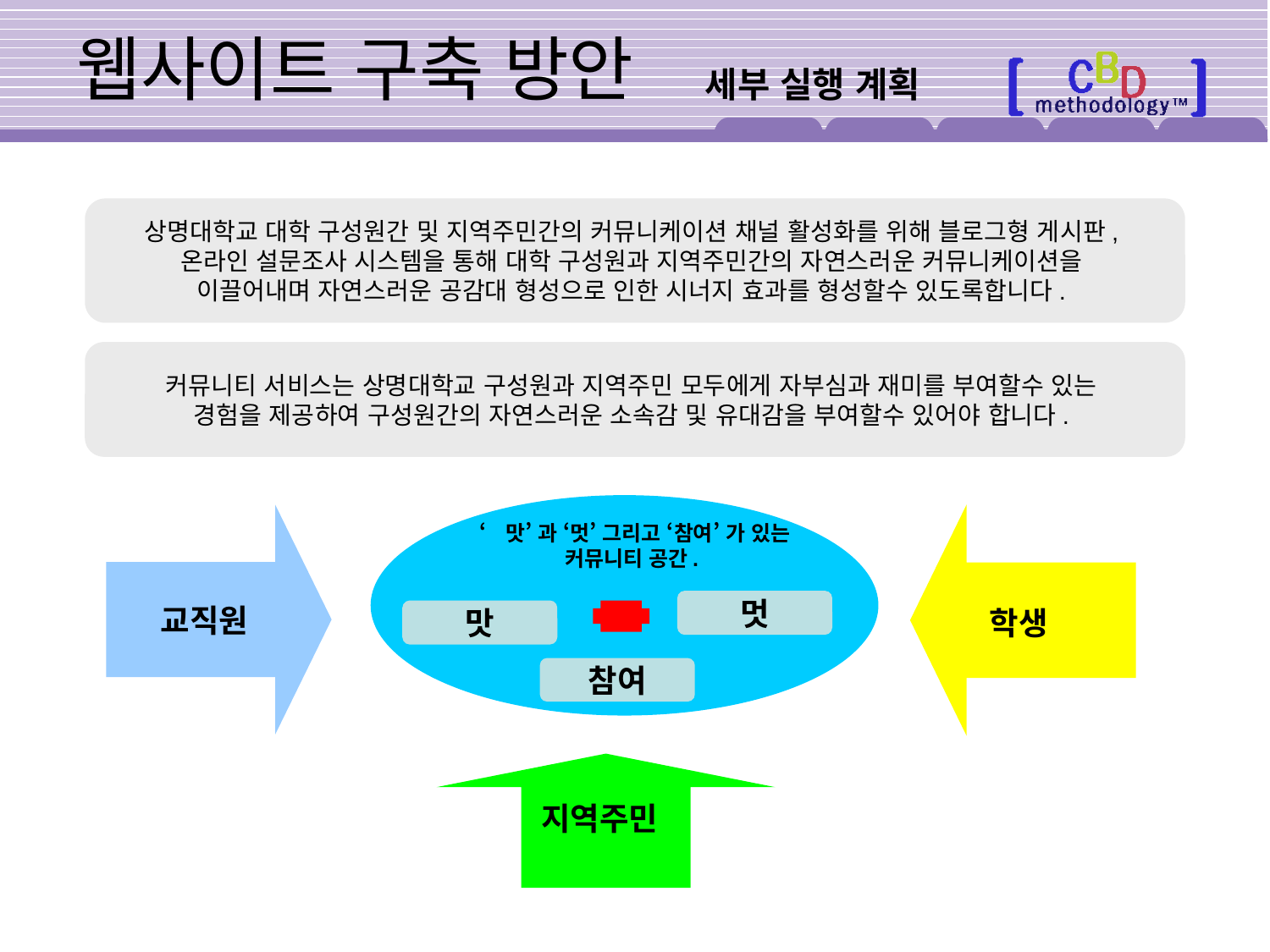

# 웹사이트 구축 방안
세부 실행 계획
상명대학교 대학 구성원간 및 지역주민간의 커뮤니케이션 채널 활성화를 위해 블로그형 게시판,
온라인 설문조사 시스템을 통해 대학 구성원과 지역주민간의 자연스러운 커뮤니케이션을
이끌어내며 자연스러운 공감대 형성으로 인한 시너지 효과를 형성할수 있도록합니다.
커뮤니티 서비스는 상명대학교 구성원과 지역주민 모두에게 자부심과 재미를 부여할수 있는
경험을 제공하여 구성원간의 자연스러운 소속감 및 유대감을 부여할수 있어야 합니다.

교직원

‘맛’ 과 ‘멋’ 그리고 ‘참여’ 가 있는 커뮤니티 공간.
멋
학생
맛

참여

지역주민